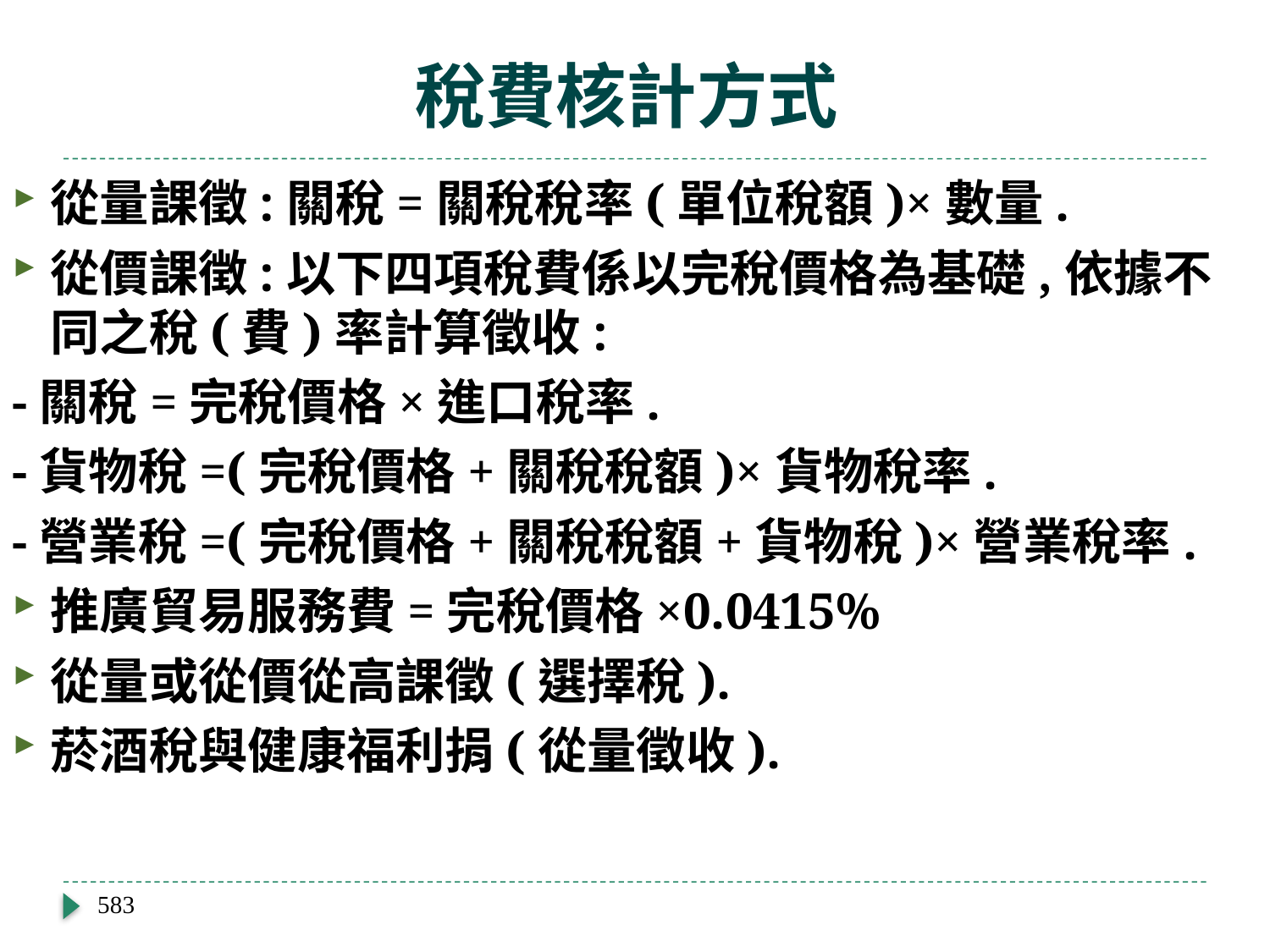

# 稅費核計方式
從量課徵:關稅=關稅稅率(單位稅額)×數量.
從價課徴:以下四項稅費係以完稅價格為基礎,依據不同之稅(費)率計算徵收:
-關稅=完稅價格×進口稅率.
-貨物稅=(完稅價格+關稅稅額)×貨物稅率.
-營業稅=(完稅價格+關稅稅額+貨物稅)×營業稅率.
推廣貿易服務費=完稅價格×0.0415%
從量或從價從高課徵(選擇稅).
菸酒稅與健康福利捐(從量徵收).
583